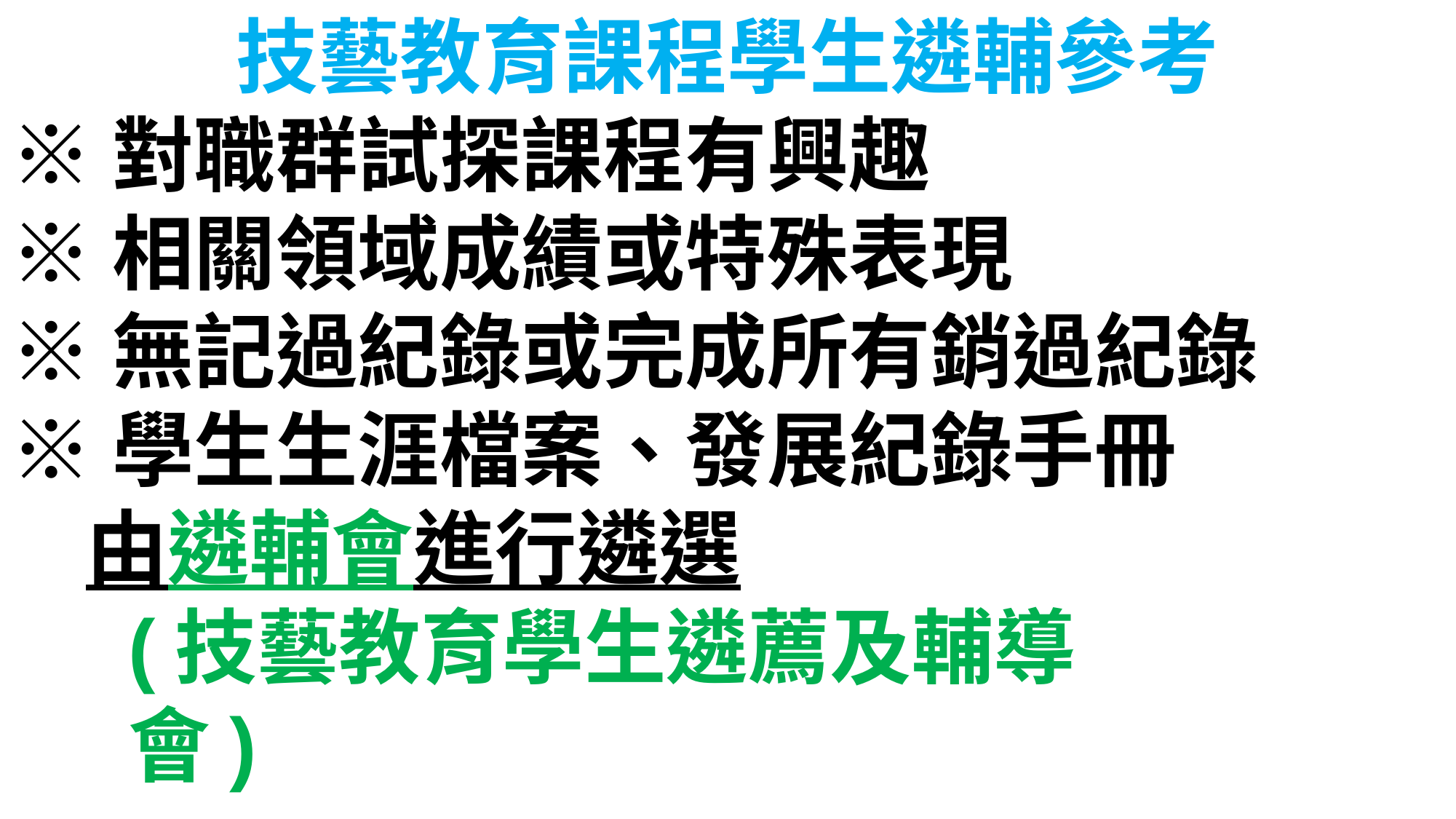

技藝教育課程學生遴輔參考
※對職群試探課程有興趣
※相關領域成績或特殊表現
※無記過紀錄或完成所有銷過紀錄
※學生生涯檔案、發展紀錄手冊
   由遴輔會進行遴選
(技藝教育學生遴薦及輔導會)